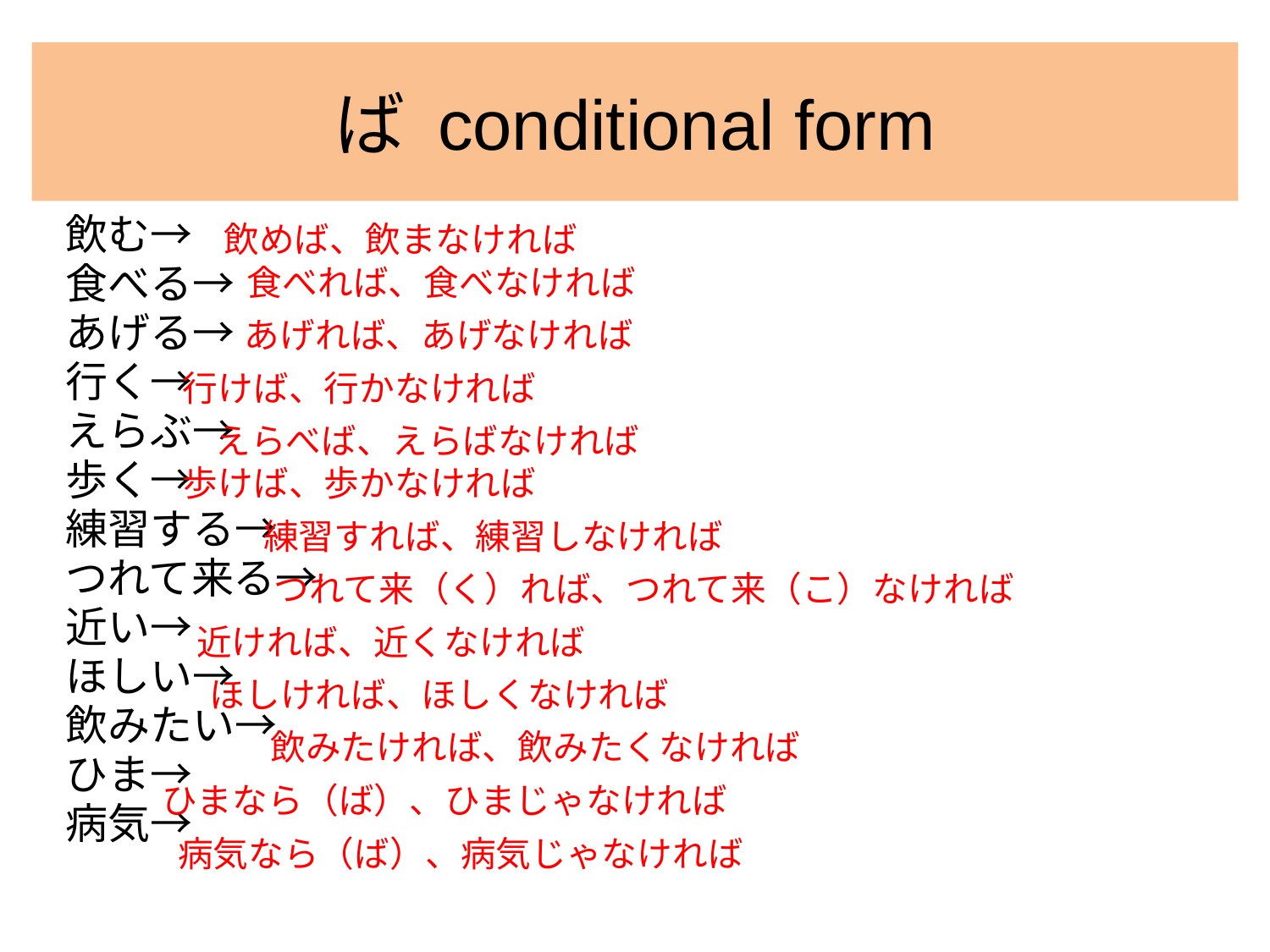

# ば conditional form
飲む→
食べる→
あげる→
行く→
えらぶ→
歩く→
練習する→
つれて来る→
近い→
ほしい→
飲みたい→
ひま→
病気→

飲めば、飲まなければ
食べれば、食べなければ
あげれば、あげなければ
行けば、行かなければ
えらべば、えらばなければ
歩けば、歩かなければ
練習すれば、練習しなければ
つれて来（く）れば、つれて来（こ）なければ
近ければ、近くなければ
ほしければ、ほしくなければ
飲みたければ、飲みたくなければ
ひまなら（ば）、ひまじゃなければ
病気なら（ば）、病気じゃなければ